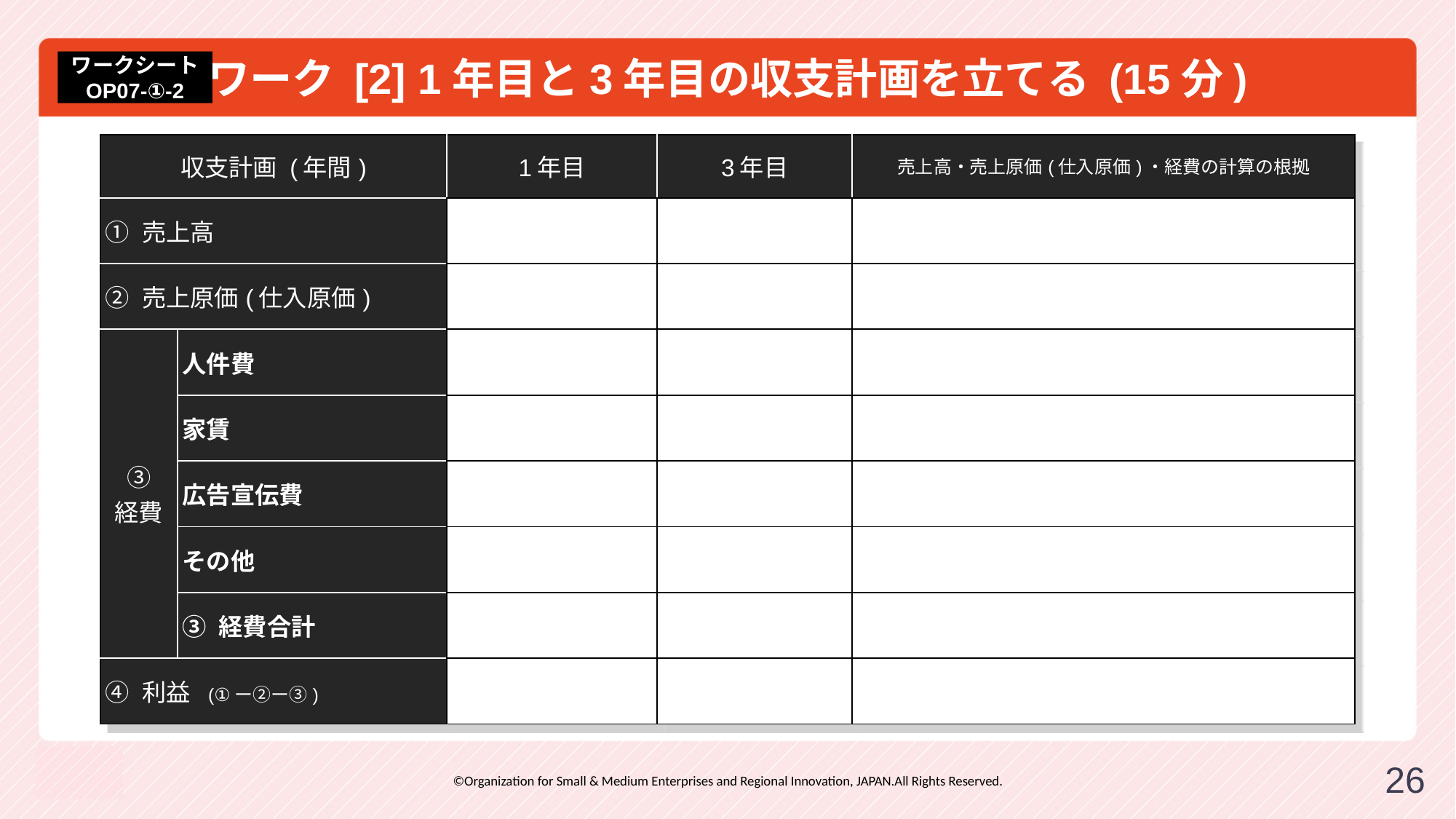

# ワーク [2] 1年目と3年目の収支計画を立てる (15分)
ワークシート
OP07-①-2
| 収支計画 (年間) |  | 1年目 | 3年目 | 売上高・売上原価(仕入原価)・経費の計算の根拠 |
| --- | --- | --- | --- | --- |
| ① 売上高 |  |  |  |  |
| ② 売上原価(仕入原価) |  |  |  |  |
| ③ 経費 | 人件費 |  |  |  |
|  | 家賃 |  |  |  |
|  | 広告宣伝費 |  |  |  |
|  | その他 |  |  |  |
|  | ③ 経費合計 |  |  |  |
| ④ 利益 (①ー②ー③) |  |  |  |  |